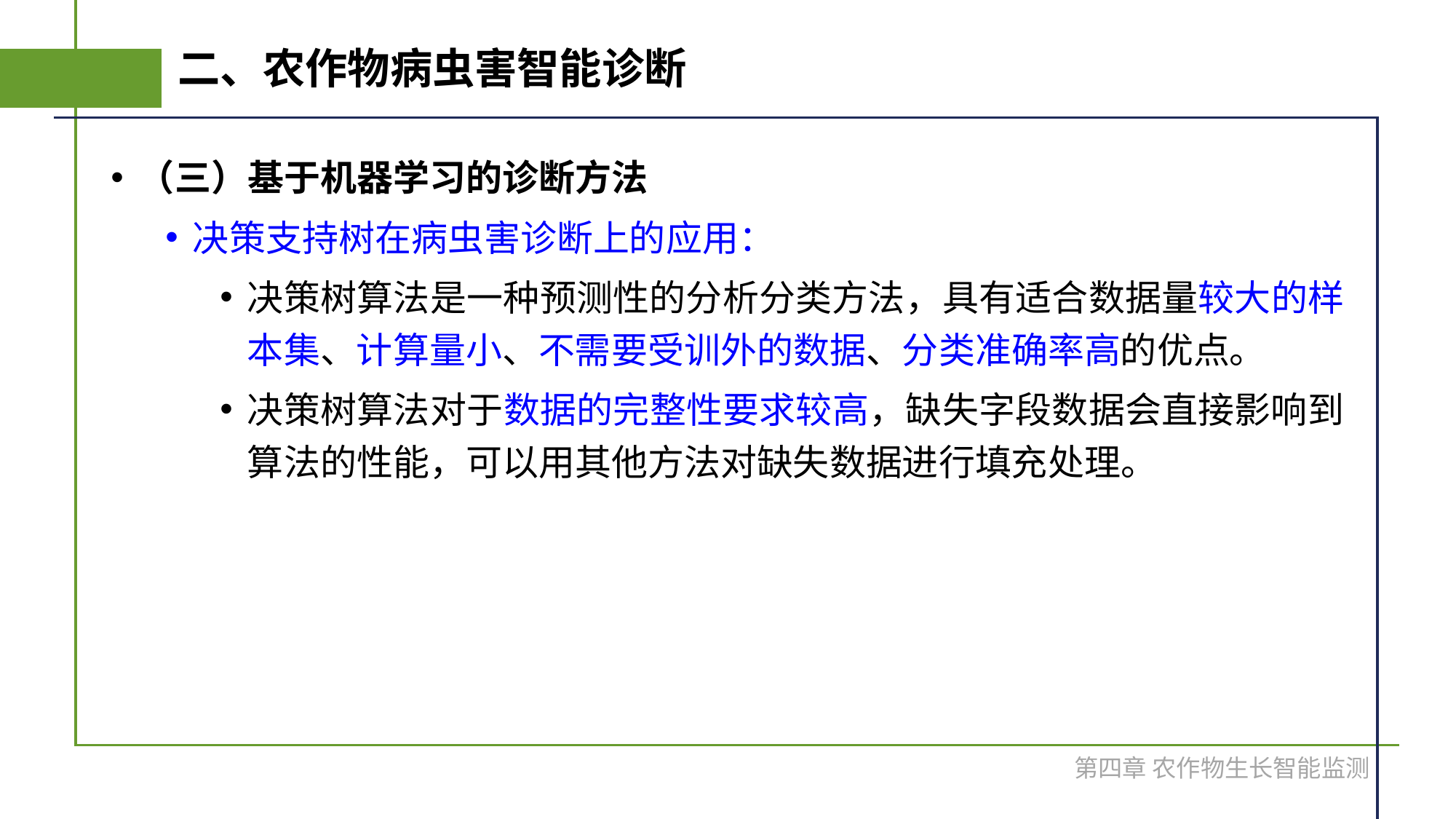

# 二、农作物病虫害智能诊断
（三）基于机器学习的诊断方法
决策支持树在病虫害诊断上的应用：
决策树算法是一种预测性的分析分类方法，具有适合数据量较大的样本集、计算量小、不需要受训外的数据、分类准确率高的优点。
决策树算法对于数据的完整性要求较高，缺失字段数据会直接影响到算法的性能，可以用其他方法对缺失数据进行填充处理。

第四章 农作物生长智能监测